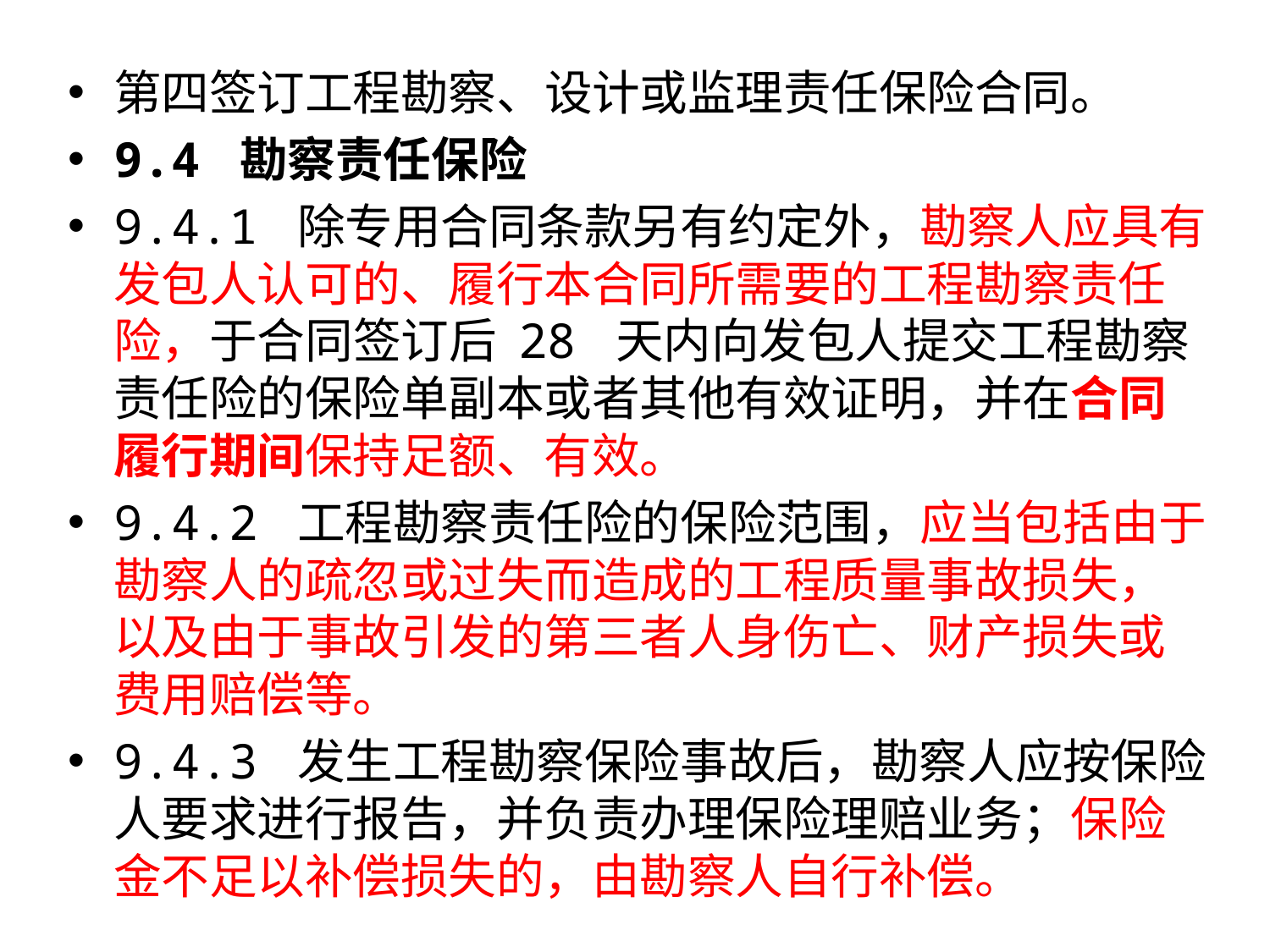

第四签订工程勘察、设计或监理责任保险合同。
9.4 勘察责任保险
9.4.1 除专用合同条款另有约定外，勘察人应具有发包人认可的、履行本合同所需要的工程勘察责任险，于合同签订后 28 天内向发包人提交工程勘察责任险的保险单副本或者其他有效证明，并在合同履行期间保持足额、有效。
9.4.2 工程勘察责任险的保险范围，应当包括由于勘察人的疏忽或过失而造成的工程质量事故损失，以及由于事故引发的第三者人身伤亡、财产损失或费用赔偿等。
9.4.3 发生工程勘察保险事故后，勘察人应按保险人要求进行报告，并负责办理保险理赔业务；保险金不足以补偿损失的，由勘察人自行补偿。